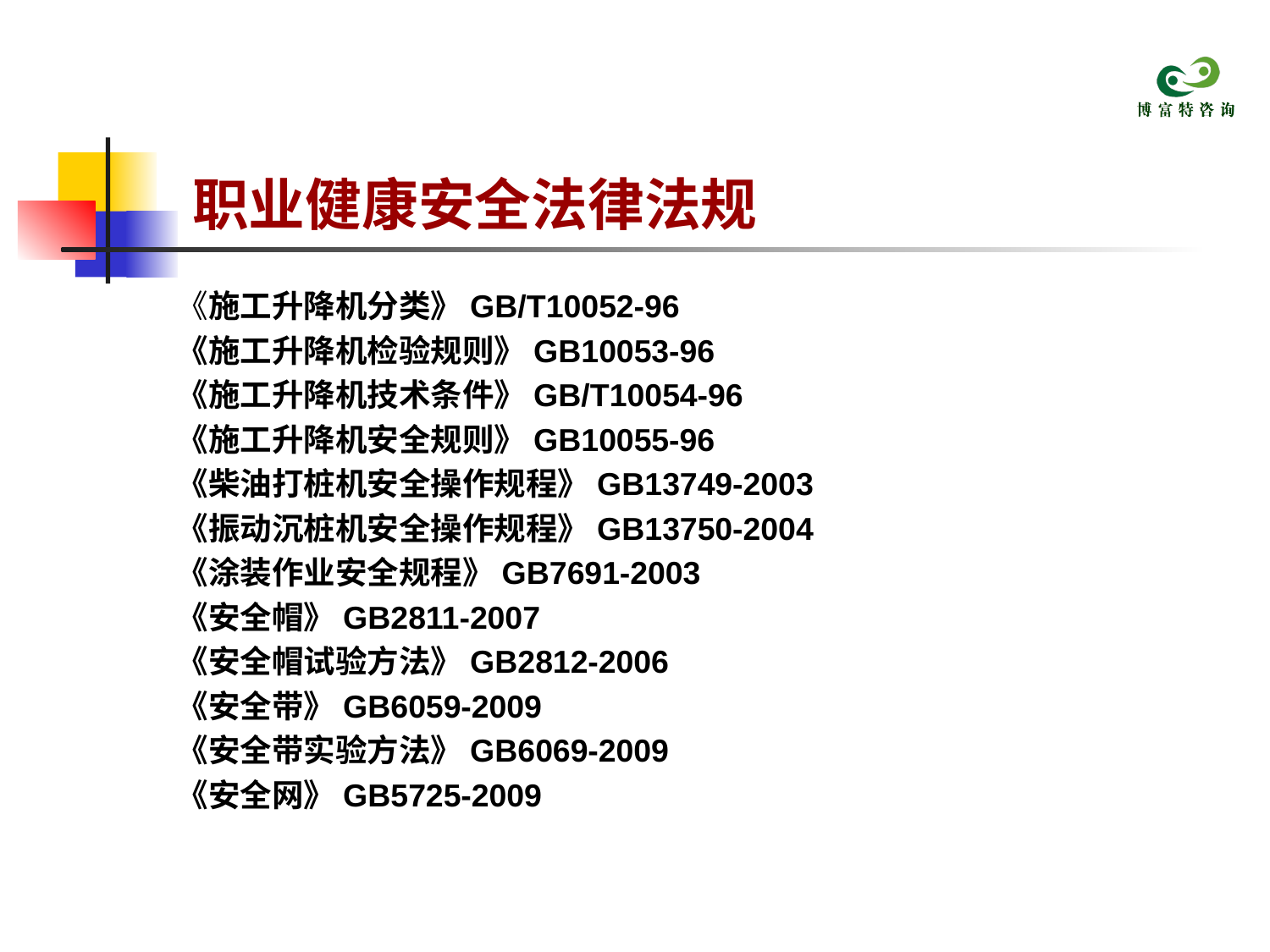

# 职业健康安全法律法规
《施工升降机分类》GB/T10052-96
《施工升降机检验规则》GB10053-96
《施工升降机技术条件》GB/T10054-96
《施工升降机安全规则》GB10055-96
《柴油打桩机安全操作规程》GB13749-2003
《振动沉桩机安全操作规程》GB13750-2004
《涂装作业安全规程》GB7691-2003
《安全帽》GB2811-2007
《安全帽试验方法》GB2812-2006
《安全带》GB6059-2009
《安全带实验方法》GB6069-2009
《安全网》GB5725-2009

175